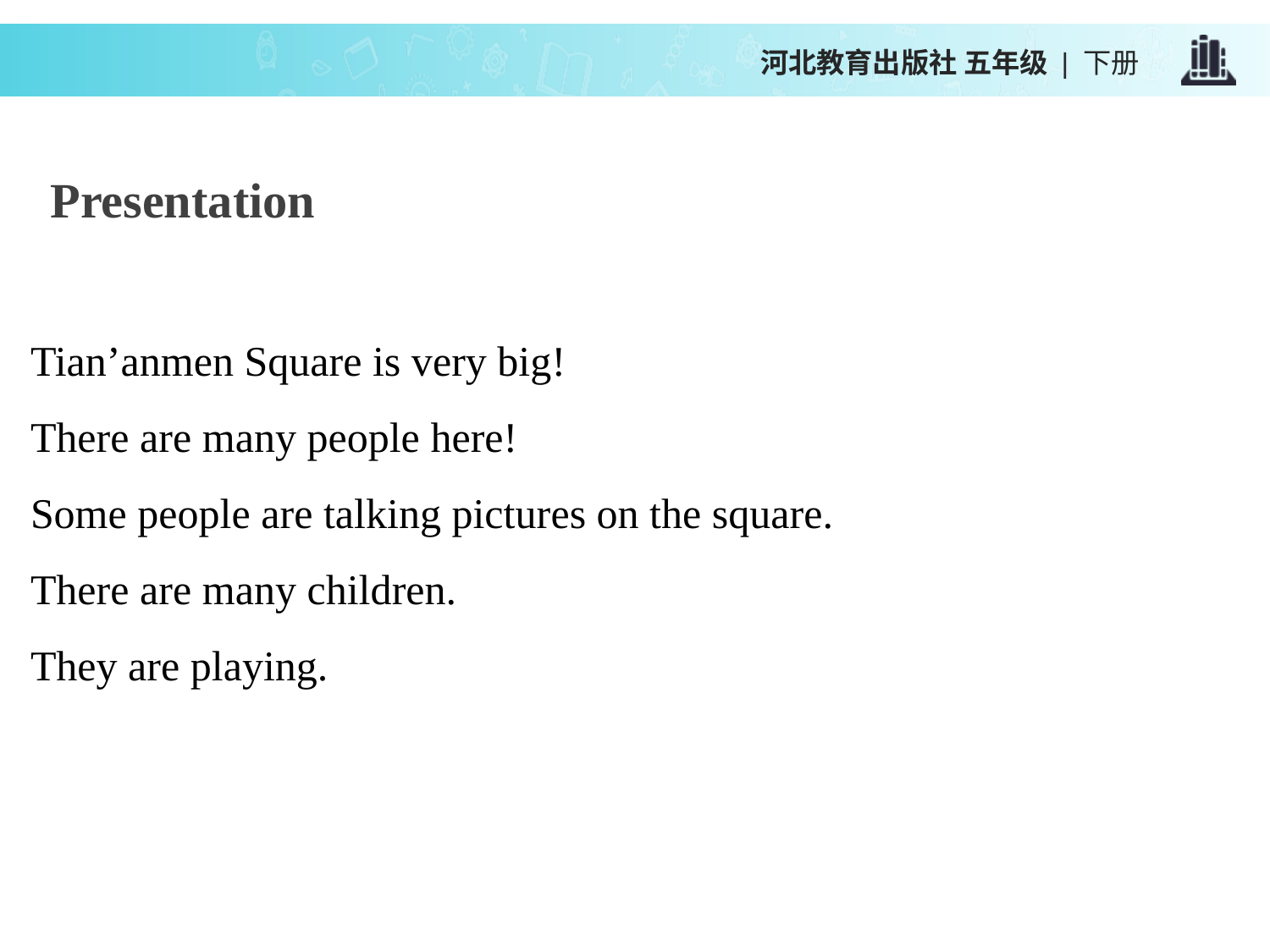

河北教育出版社 五年级 | 下册
Presentation
Tian’anmen Square is very big!
There are many people here!
Some people are talking pictures on the square.
There are many children.
They are playing.